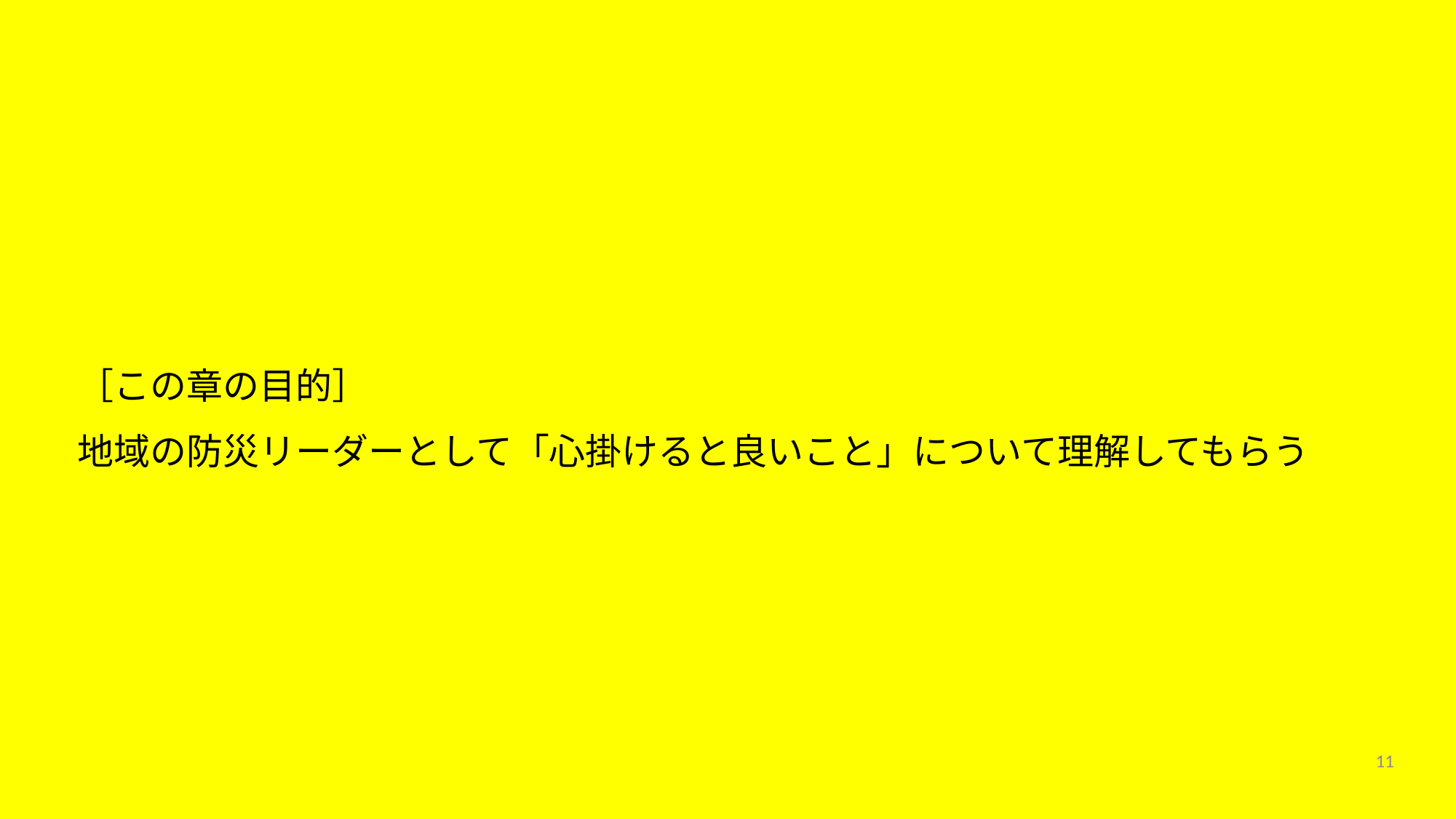

［この章の目的］
地域の防災リーダーとして「心掛けると良いこと」について理解してもらう
11